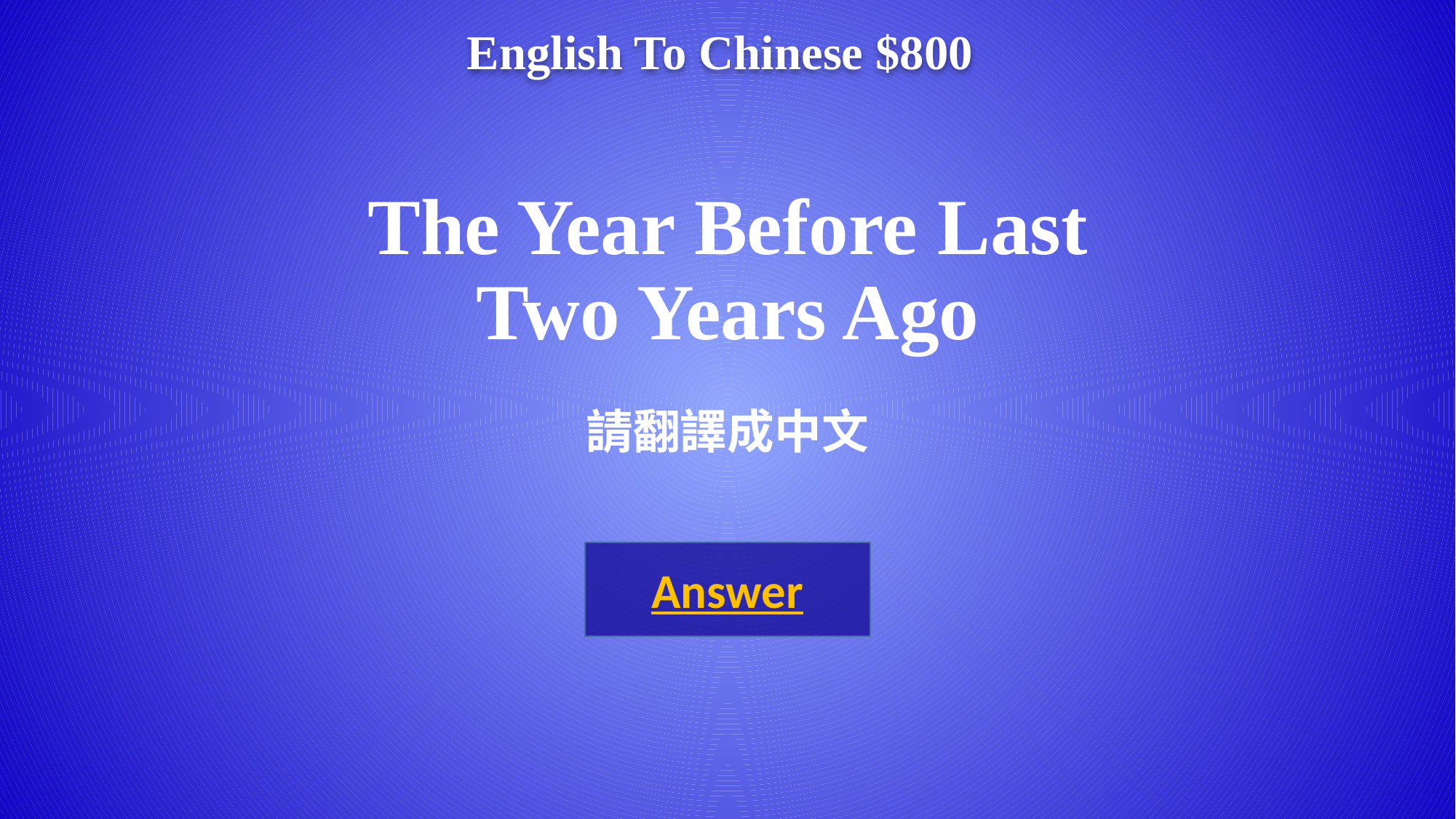

English To Chinese $800

# The Year Before Last Two Years Ago 請翻譯成中文